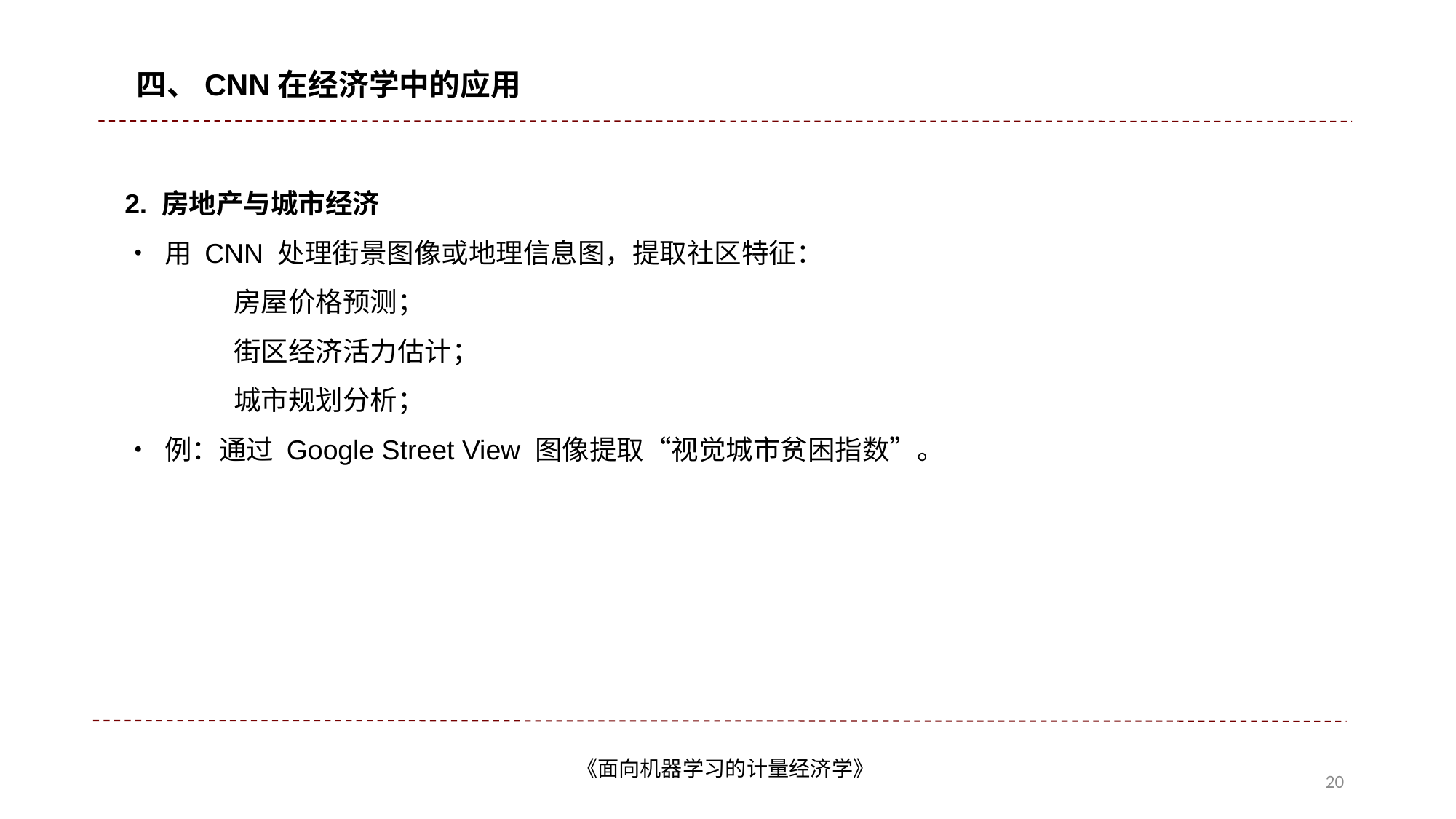

四、CNN在经济学中的应用

2. 房地产与城市经济
• 用 CNN 处理街景图像或地理信息图，提取社区特征：
	房屋价格预测；
	街区经济活力估计；
	城市规划分析；
• 例：通过 Google Street View 图像提取“视觉城市贫困指数”。

2025年7月
《面向机器学习的计量经济学》
20